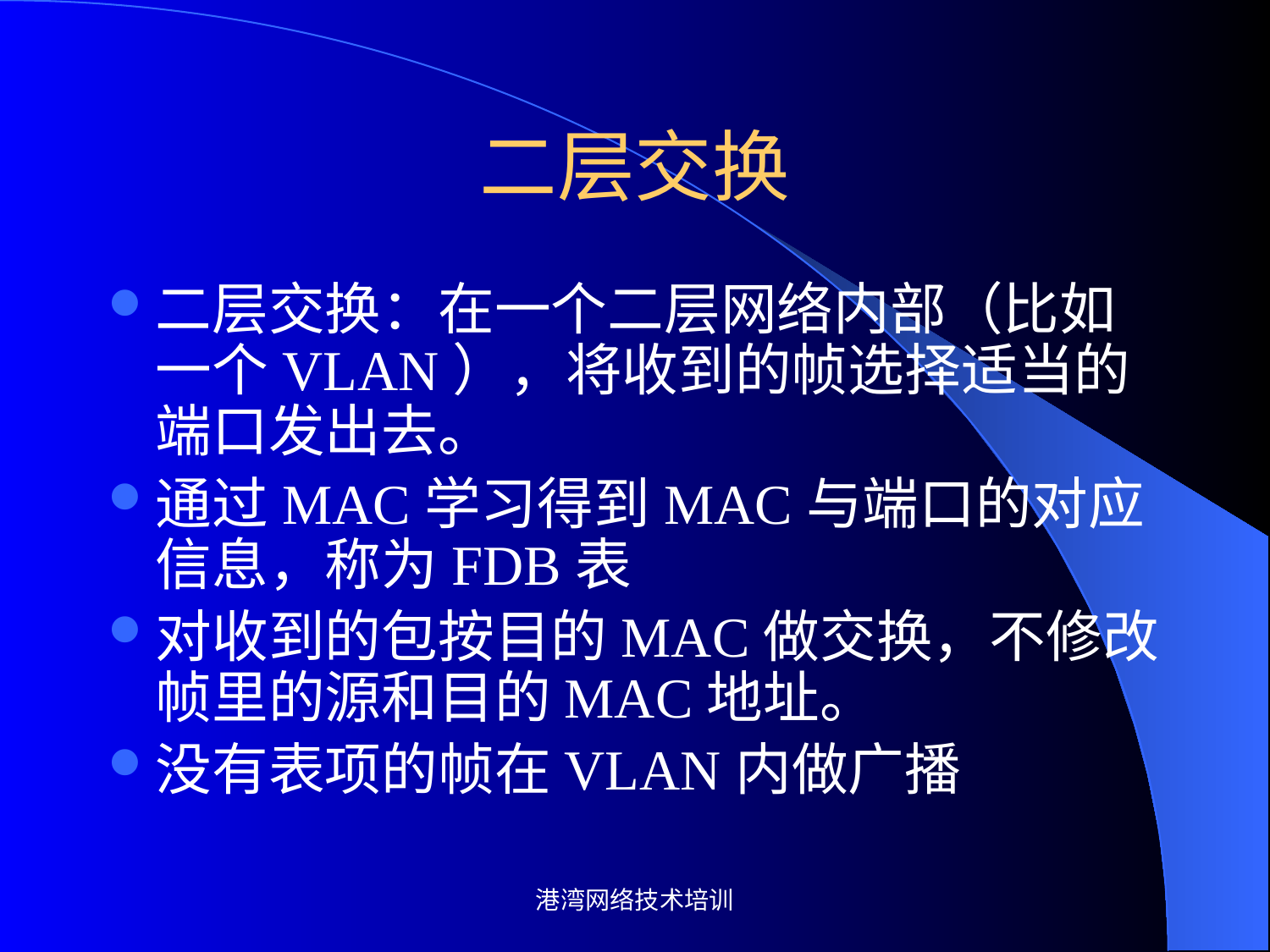

# 二层交换
二层交换：在一个二层网络内部（比如一个VLAN），将收到的帧选择适当的端口发出去。
通过MAC学习得到MAC与端口的对应信息，称为FDB表
对收到的包按目的MAC做交换，不修改帧里的源和目的MAC地址。
没有表项的帧在VLAN内做广播

港湾网络技术培训
43